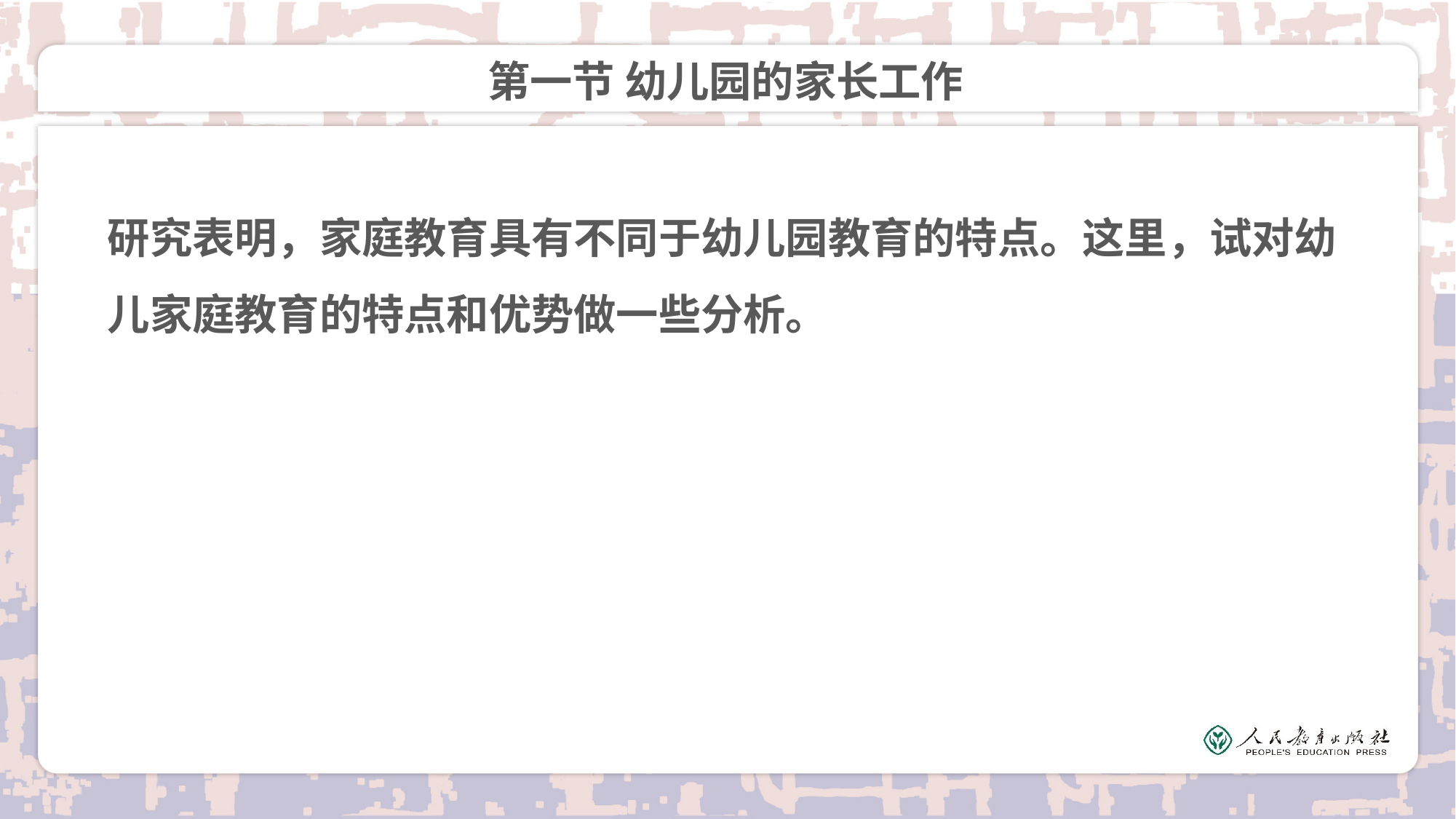

# 第一节 幼儿园的家长工作
研究表明，家庭教育具有不同于幼儿园教育的特点。这里，试对幼儿家庭教育的特点和优势做一些分析。